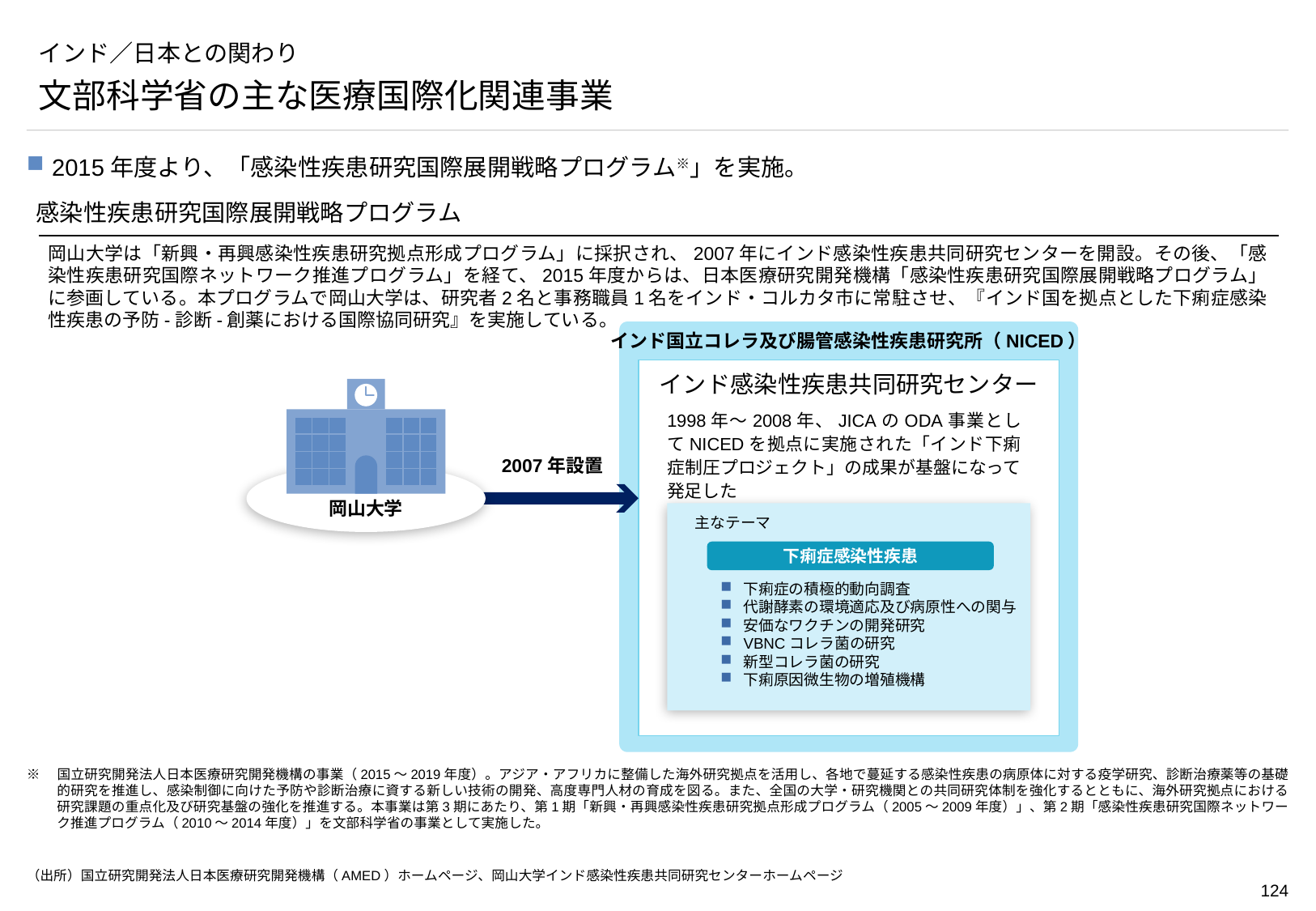

# インド／日本との関わり
文部科学省の主な医療国際化関連事業
2015年度より、「感染性疾患研究国際展開戦略プログラム※」を実施。
感染性疾患研究国際展開戦略プログラム
岡山大学は「新興・再興感染性疾患研究拠点形成プログラム」に採択され、2007年にインド感染性疾患共同研究センターを開設。その後、「感染性疾患研究国際ネットワーク推進プログラム」を経て、2015年度からは、日本医療研究開発機構「感染性疾患研究国際展開戦略プログラム」に参画している。本プログラムで岡山大学は、研究者2名と事務職員1名をインド・コルカタ市に常駐させ、『インド国を拠点とした下痢症感染性疾患の予防-診断-創薬における国際協同研究』を実施している。

インド国立コレラ及び腸管感染性疾患研究所（NICED）

インド感染性疾患共同研究センター

1998年～2008年、JICAのODA事業としてNICEDを拠点に実施された「インド下痢症制圧プロジェクト」の成果が基盤になって発足した
2007年設置

岡山大学

主なテーマ
下痢症感染性疾患
下痢症の積極的動向調査
代謝酵素の環境適応及び病原性への関与
安価なワクチンの開発研究
VBNCコレラ菌の研究
新型コレラ菌の研究
下痢原因微生物の増殖機構
※	国立研究開発法人日本医療研究開発機構の事業（2015～2019年度）。アジア・アフリカに整備した海外研究拠点を活用し、各地で蔓延する感染性疾患の病原体に対する疫学研究、診断治療薬等の基礎的研究を推進し、感染制御に向けた予防や診断治療に資する新しい技術の開発、高度専門人材の育成を図る。また、全国の大学・研究機関との共同研究体制を強化するとともに、海外研究拠点における研究課題の重点化及び研究基盤の強化を推進する。本事業は第3期にあたり、第1期「新興・再興感染性疾患研究拠点形成プログラム（2005～2009年度）」、第2期「感染性疾患研究国際ネットワーク推進プログラム（2010～2014年度）」を文部科学省の事業として実施した。
（出所）国立研究開発法人日本医療研究開発機構（AMED）ホームページ、岡山大学インド感染性疾患共同研究センターホームページ